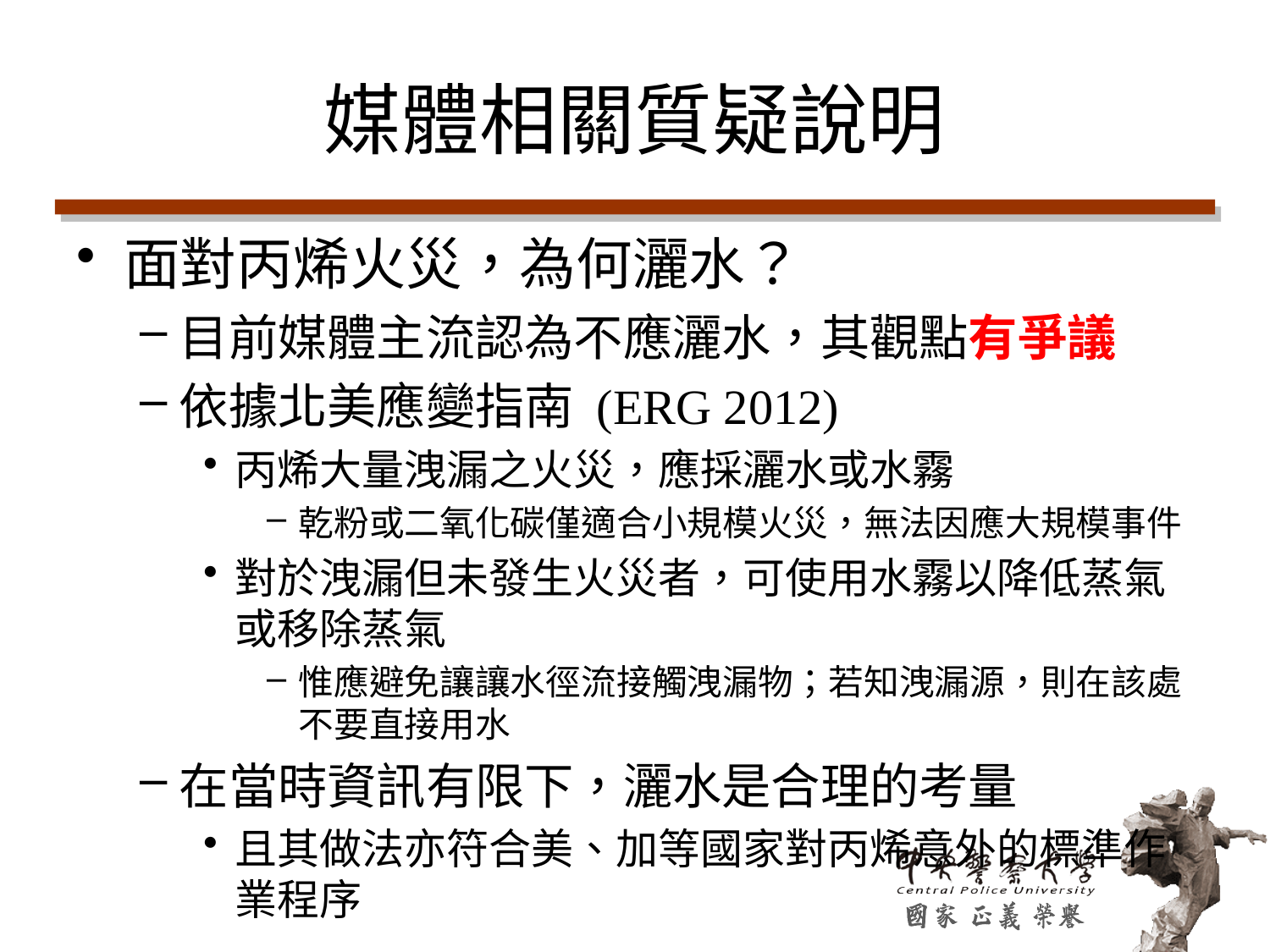

# 媒體相關質疑說明
面對丙烯火災，為何灑水？
目前媒體主流認為不應灑水，其觀點有爭議
依據北美應變指南 (ERG 2012)
丙烯大量洩漏之火災，應採灑水或水霧
乾粉或二氧化碳僅適合小規模火災，無法因應大規模事件
對於洩漏但未發生火災者，可使用水霧以降低蒸氣或移除蒸氣
惟應避免讓讓水徑流接觸洩漏物；若知洩漏源，則在該處不要直接用水
在當時資訊有限下，灑水是合理的考量
且其做法亦符合美、加等國家對丙烯意外的標準作業程序